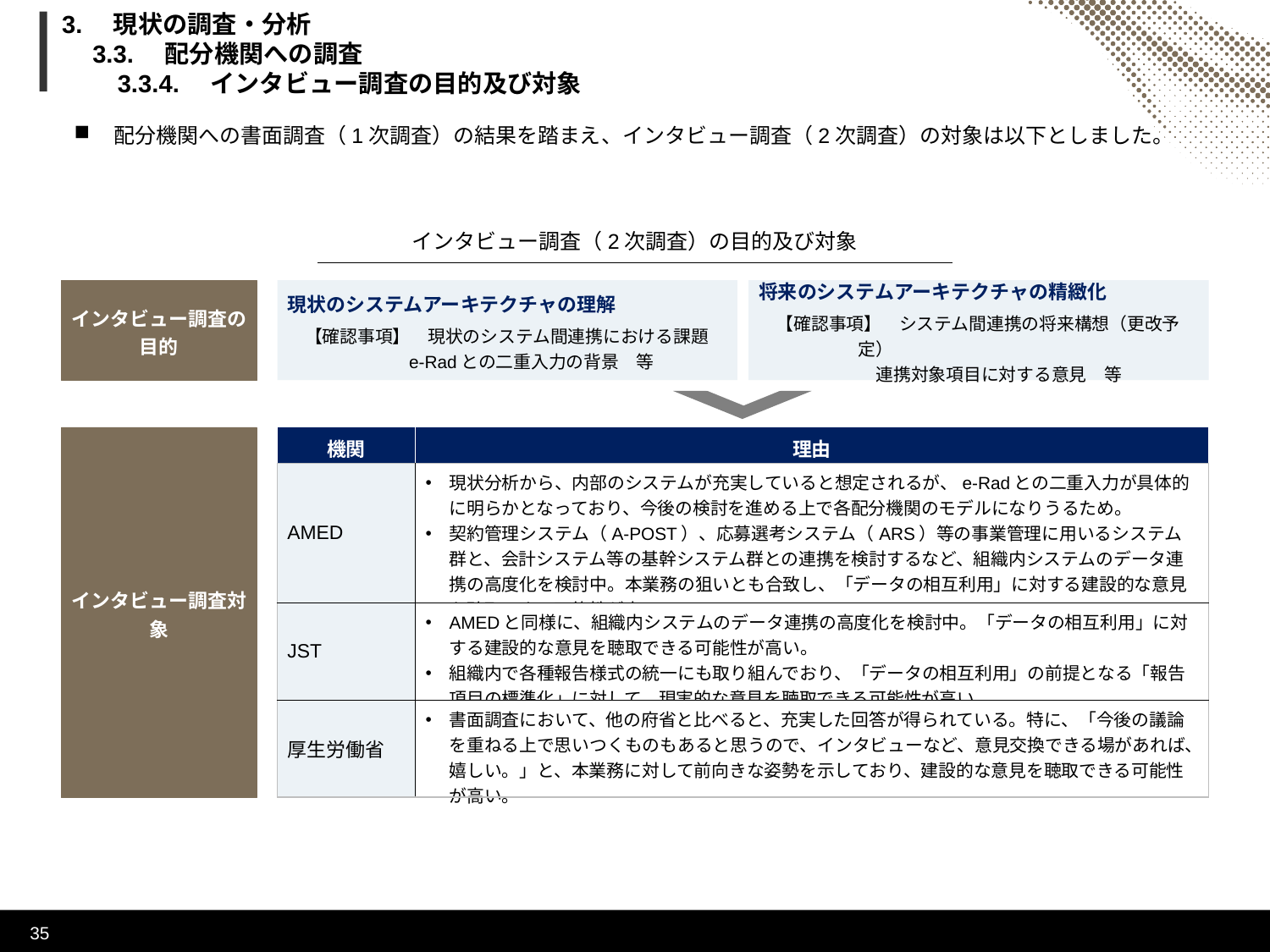

# 3.　現状の調査・分析 　3.3.　配分機関への調査 　　3.3.4.　インタビュー調査の目的及び対象
配分機関への書面調査（1次調査）の結果を踏まえ、インタビュー調査（2次調査）の対象は以下としました。
インタビュー調査（2次調査）の目的及び対象
インタビュー調査の
目的
現状のシステムアーキテクチャの理解
　【確認事項】　現状のシステム間連携における課題
　e-Radとの二重入力の背景　等
将来のシステムアーキテクチャの精緻化
　【確認事項】　システム間連携の将来構想（更改予定）
　連携対象項目に対する意見　等

| 機関 | 理由 |
| --- | --- |
| AMED | 現状分析から、内部のシステムが充実していると想定されるが、e-Radとの二重入力が具体的に明らかとなっており、今後の検討を進める上で各配分機関のモデルになりうるため。 契約管理システム（A-POST）、応募選考システム（ARS）等の事業管理に用いるシステム群と、会計システム等の基幹システム群との連携を検討するなど、組織内システムのデータ連携の高度化を検討中。本業務の狙いとも合致し、「データの相互利用」に対する建設的な意見を聴取できる可能性が高い。 |
| JST | AMEDと同様に、組織内システムのデータ連携の高度化を検討中。「データの相互利用」に対する建設的な意見を聴取できる可能性が高い。 組織内で各種報告様式の統一にも取り組んでおり、「データの相互利用」の前提となる「報告項目の標準化」に対して、現実的な意見を聴取できる可能性が高い。 |
| 厚生労働省 | 書面調査において、他の府省と比べると、充実した回答が得られている。特に、「今後の議論を重ねる上で思いつくものもあると思うので、インタビューなど、意見交換できる場があれば、嬉しい。」と、本業務に対して前向きな姿勢を示しており、建設的な意見を聴取できる可能性が高い。 |
インタビュー調査対象